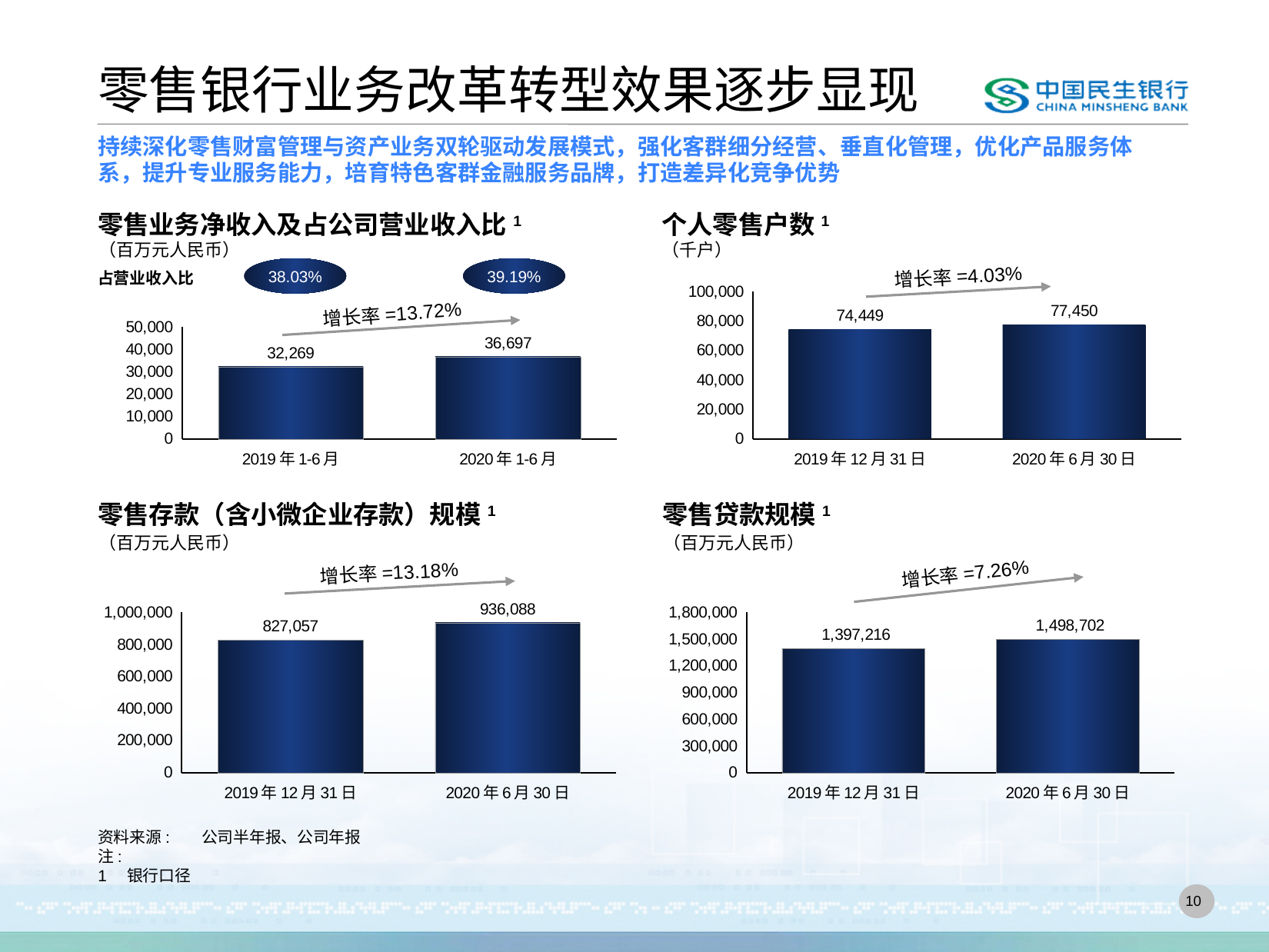

# 零售银行业务改革转型效果逐步显现
持续深化零售财富管理与资产业务双轮驱动发展模式，强化客群细分经营、垂直化管理，优化产品服务体系，提升专业服务能力，培育特色客群金融服务品牌，打造差异化竞争优势
零售业务净收入及占公司营业收入比1
个人零售户数1
（百万元人民币）
（千户）

### Chart

| Category | 零售业务净收入 |
|---|---|
| 2019年1-6月 | 32269.0 |
| 2020年1-6月 | 36697.0 |
38.03%
39.19%
占营业收入比
增长率=4.03%

### Chart

| Category | 零售非零客户数 |
|---|---|
| 2019年12月31日 | 74449.0 |
| 2020年6月30日 | 77450.0 |
增长率=13.72%

零售存款（含小微企业存款）规模1
零售贷款规模1
（百万元人民币）
（百万元人民币）
增长率=13.18%

增长率=7.26%

### Chart

| Category | 零售存款余额 |
|---|---|
| 2019年12月31日 | 827057.0 |
| 2020年6月30日 | 936088.0 |

### Chart

| Category | 零售贷款余额 |
|---|---|
| 2019年12月31日 | 1397216.0 |
| 2020年6月30日 | 1498702.0 |
资料来源: 	公司半年报、公司年报
注:
1	银行口径
10